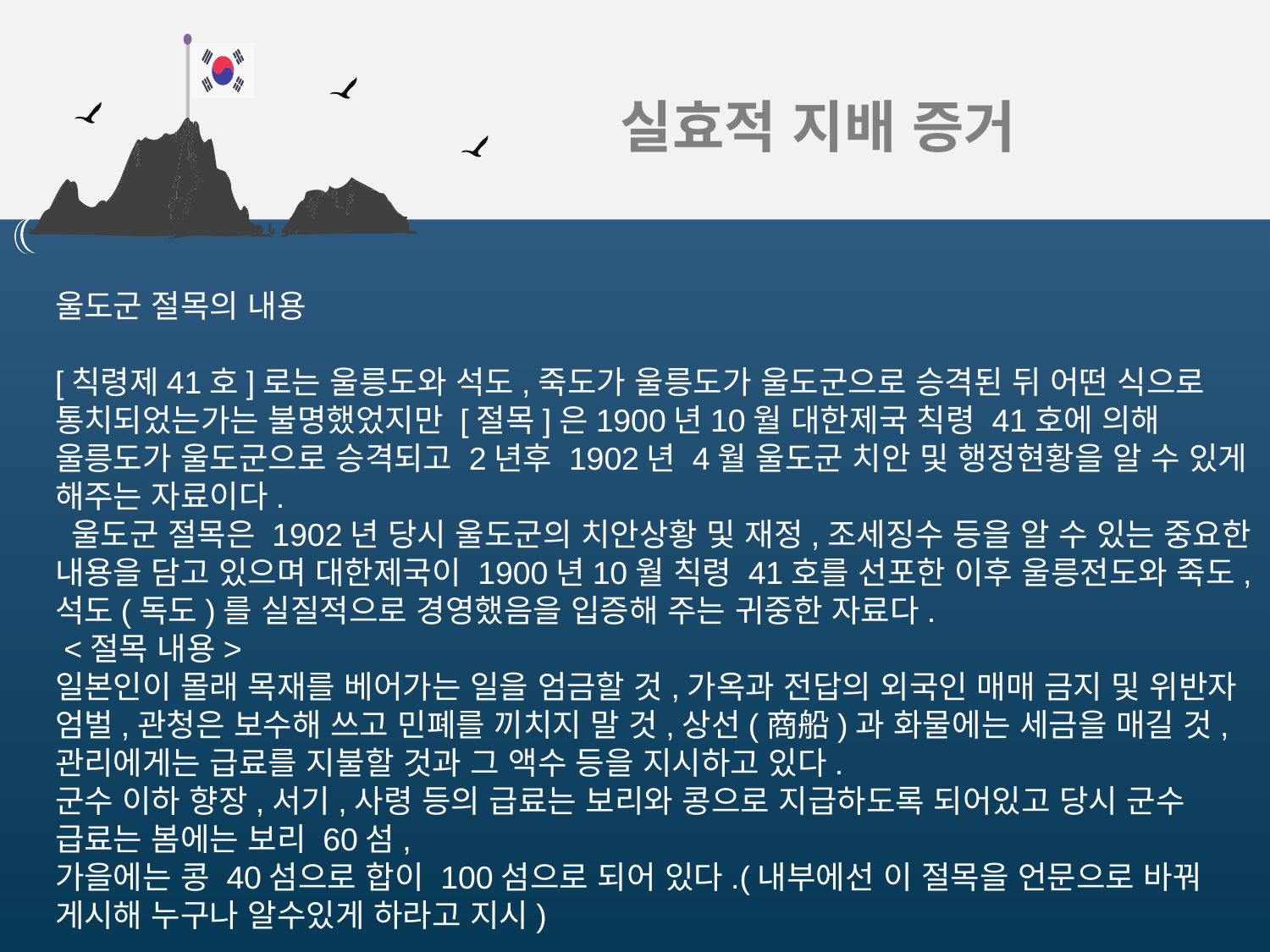

실효적 지배 증거

울도군 절목의 내용

[칙령제41호]로는 울릉도와 석도,죽도가 울릉도가 울도군으로 승격된 뒤 어떤 식으로 통치되었는가는 불명했었지만 [절목]은1900년10월 대한제국 칙령 41호에 의해 울릉도가 울도군으로 승격되고 2년후 1902년 4월 울도군 치안 및 행정현황을 알 수 있게 해주는 자료이다.
 울도군 절목은 1902년 당시 울도군의 치안상황 및 재정,조세징수 등을 알 수 있는 중요한 내용을 담고 있으며 대한제국이 1900년10월 칙령 41호를 선포한 이후 울릉전도와 죽도,석도(독도)를 실질적으로 경영했음을 입증해 주는 귀중한 자료다.
 <절목 내용>
일본인이 몰래 목재를 베어가는 일을 엄금할 것,가옥과 전답의 외국인 매매 금지 및 위반자 엄벌,관청은 보수해 쓰고 민폐를 끼치지 말 것,상선(商船)과 화물에는 세금을 매길 것,관리에게는 급료를 지불할 것과 그 액수 등을 지시하고 있다.
군수 이하 향장,서기,사령 등의 급료는 보리와 콩으로 지급하도록 되어있고 당시 군수 급료는 봄에는 보리 60섬,
가을에는 콩 40섬으로 합이 100섬으로 되어 있다.(내부에선 이 절목을 언문으로 바꿔 게시해 누구나 알수있게 하라고 지시)